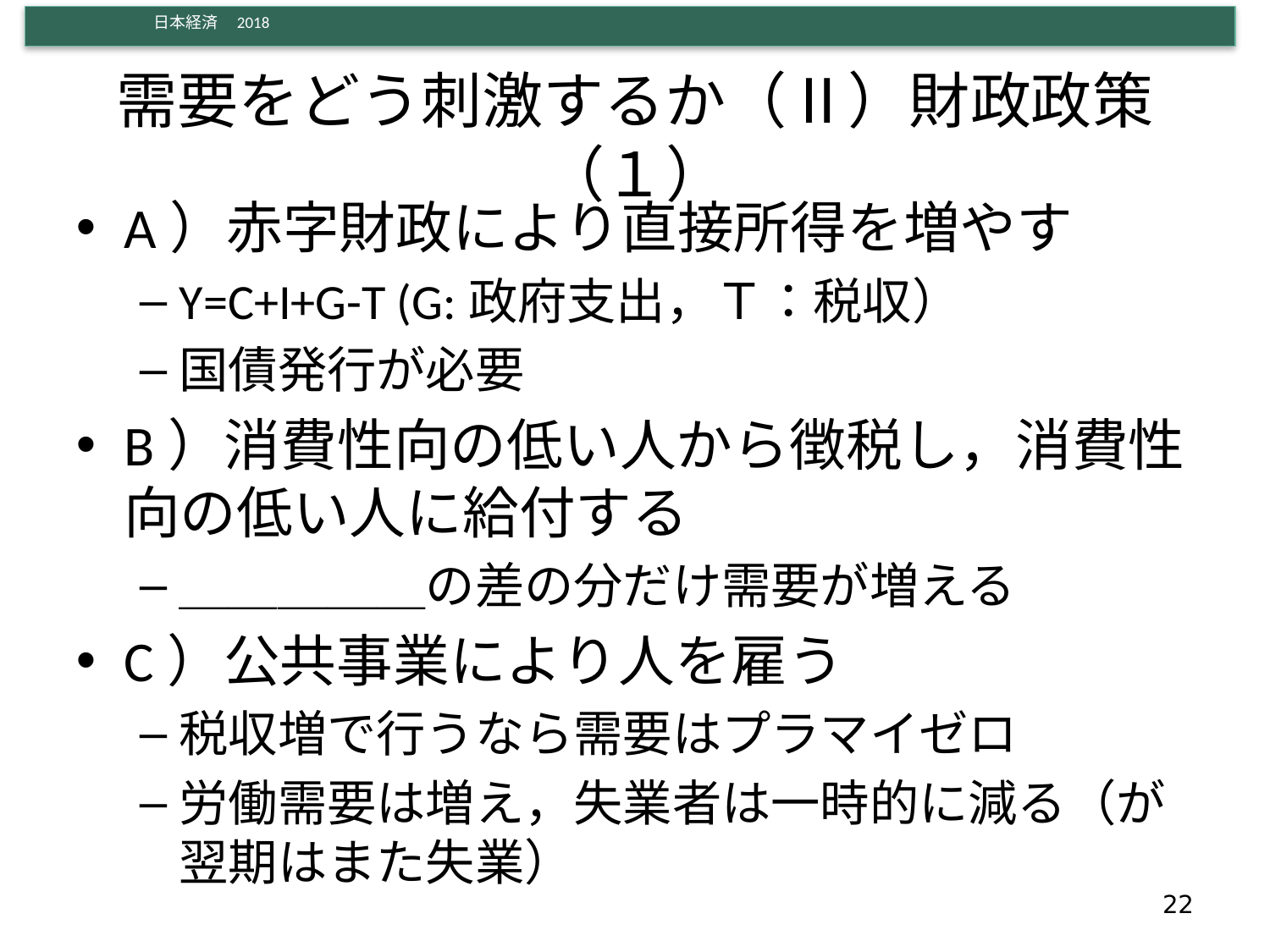

# 需要をどう刺激するか（Ⅱ）財政政策（１）
A）赤字財政により直接所得を増やす
Y=C+I+G-T (G:政府支出，Ｔ：税収）
国債発行が必要
B）消費性向の低い人から徴税し，消費性向の低い人に給付する
＿＿＿＿＿の差の分だけ需要が増える
C）公共事業により人を雇う
税収増で行うなら需要はプラマイゼロ
労働需要は増え，失業者は一時的に減る（が翌期はまた失業）

22